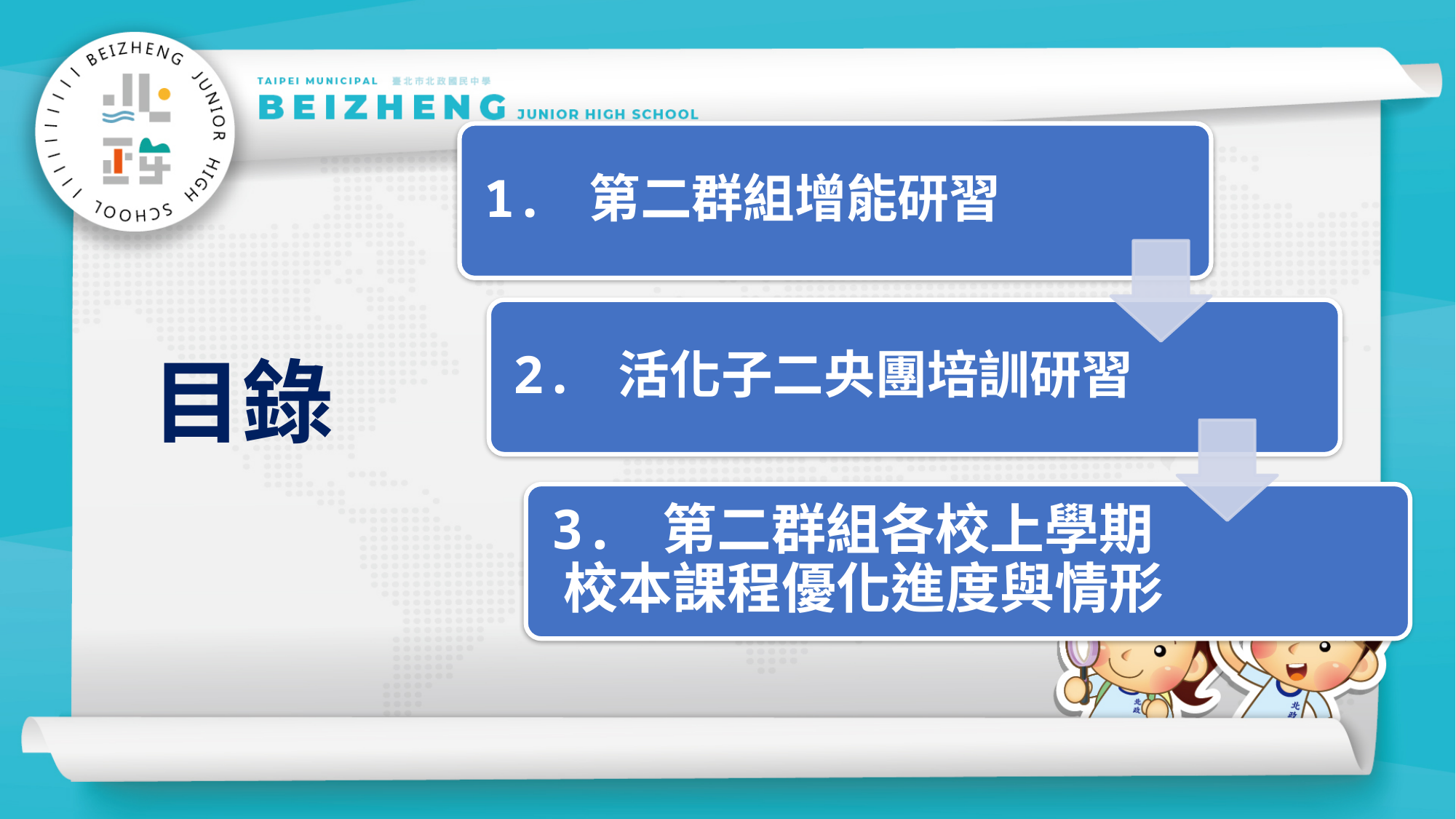

1. 第二群組增能研習
2. 活化子二央團培訓研習
3. 第二群組各校上學期
 校本課程優化進度與情形

目錄